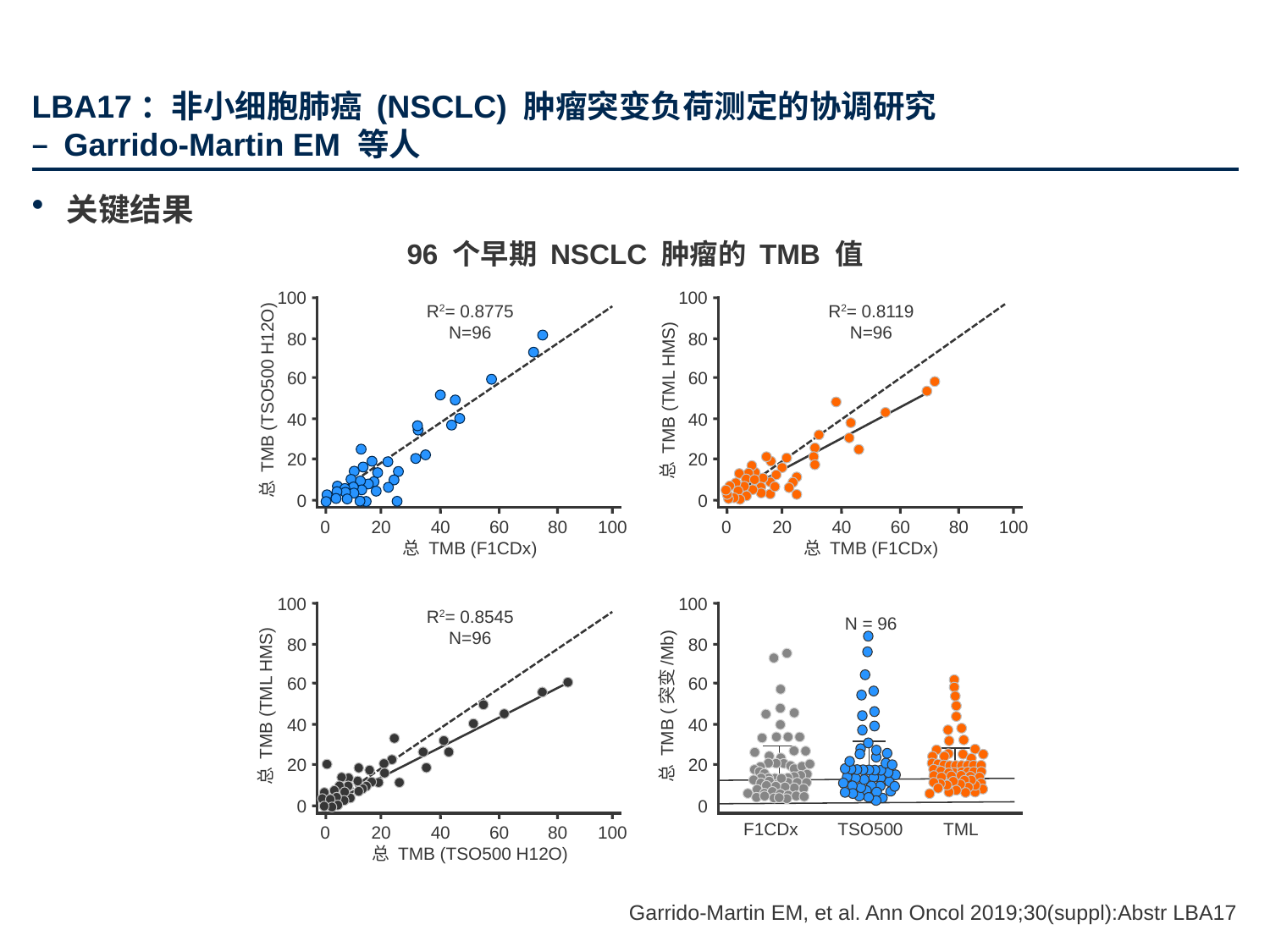

# LBA17：非小细胞肺癌 (NSCLC) 肿瘤突变负荷测定的协调研究 – Garrido-Martin EM 等人
关键结果
96 个早期 NSCLC 肿瘤的 TMB 值
100
R2= 0.8775
N=96

80

60

总 TMB (TSO500 H12O)
40

20

0

80
20
40
60
100
0
总 TMB (F1CDx)

100
R2= 0.8119
N=96

80

60

总 TMB (TML HMS)
40

20

0

80
20
40
60
100
0
总 TMB (F1CDx)

100
R2= 0.8545
N=96

80

60

总 TMB (TML HMS)
40

20

0

80
100
20
60
0
40
总 TMB (TSO500 H12O)
100
N = 96

80

60

总 TMB (突变/Mb)

40

20

0

F1CDx
TSO500
TML

Garrido-Martin EM, et al. Ann Oncol 2019;30(suppl):Abstr LBA17